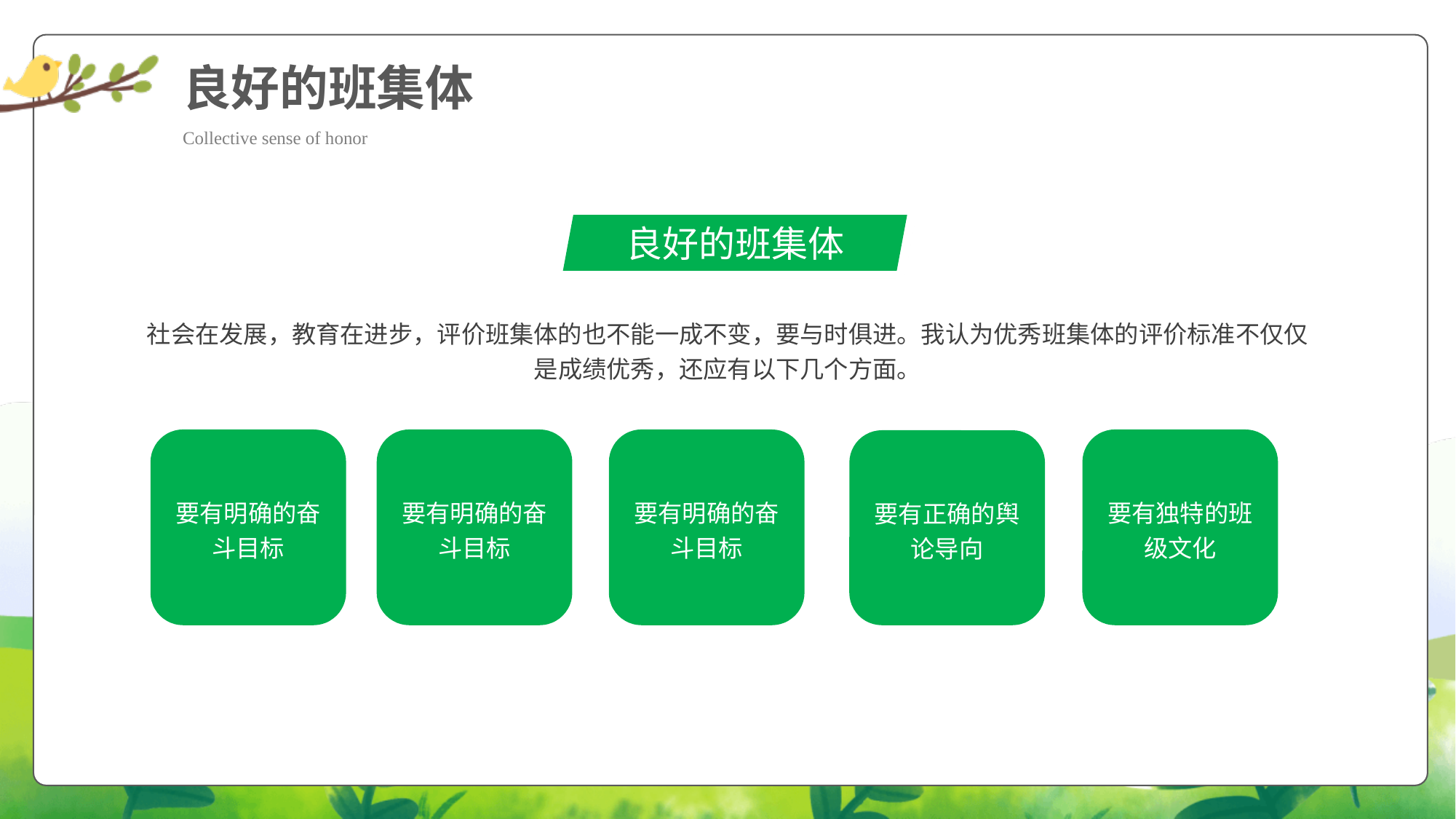

良好的班集体
Collective sense of honor
良好的班集体
社会在发展，教育在进步，评价班集体的也不能一成不变，要与时俱进。我认为优秀班集体的评价标准不仅仅是成绩优秀，还应有以下几个方面。
要有明确的奋斗目标
要有明确的奋斗目标
要有明确的奋斗目标
要有独特的班级文化
要有正确的舆论导向